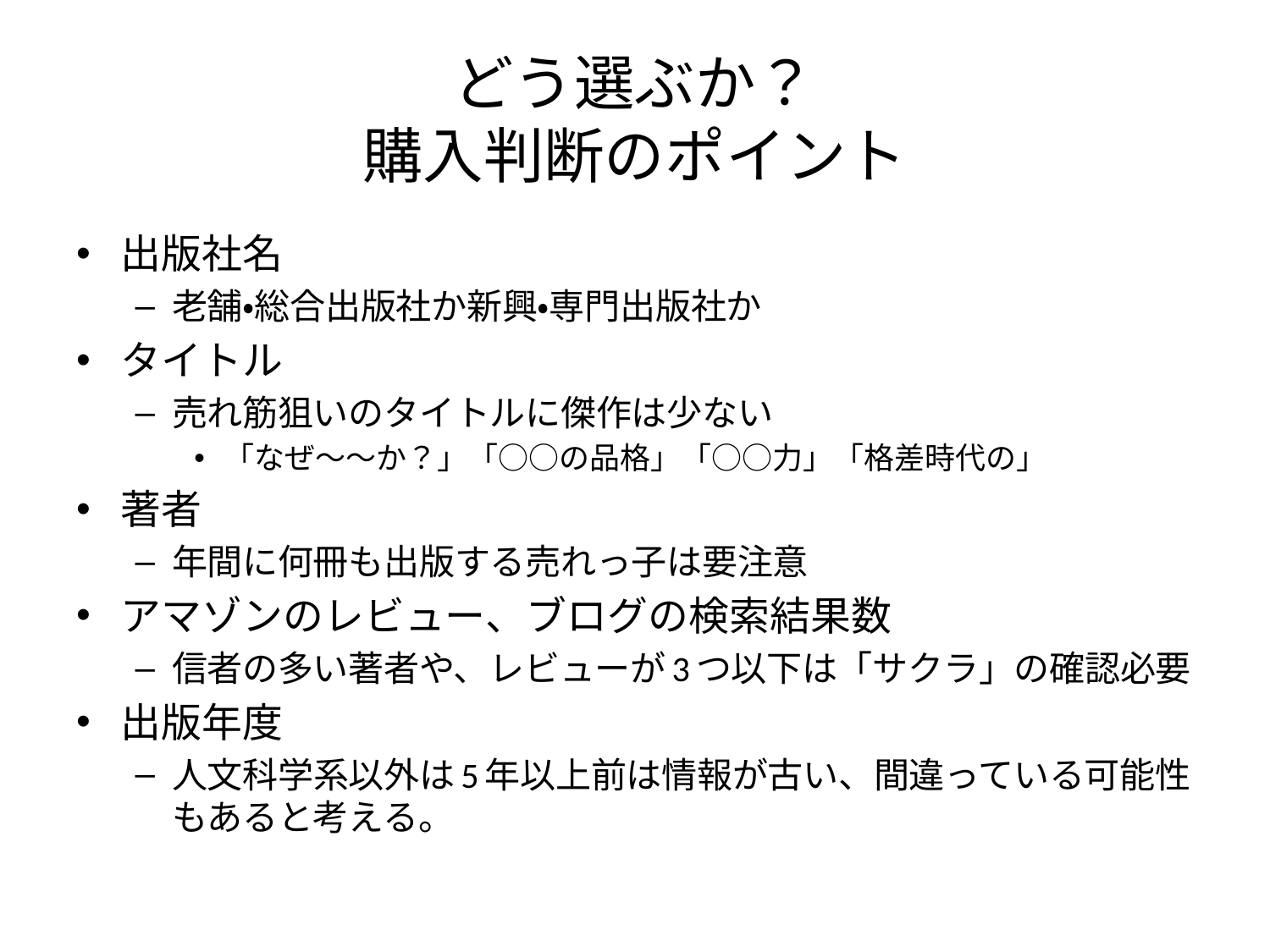

# どう選ぶか？ 購入判断のポイント
出版社名
老舗・総合出版社か新興・専門出版社か
タイトル
売れ筋狙いのタイトルに傑作は少ない
「なぜ～～か？」「○○の品格」「○○力」「格差時代の」
著者
年間に何冊も出版する売れっ子は要注意
アマゾンのレビュー、ブログの検索結果数
信者の多い著者や、レビューが3つ以下は「サクラ」の確認必要
出版年度
人文科学系以外は5年以上前は情報が古い、間違っている可能性もあると考える。